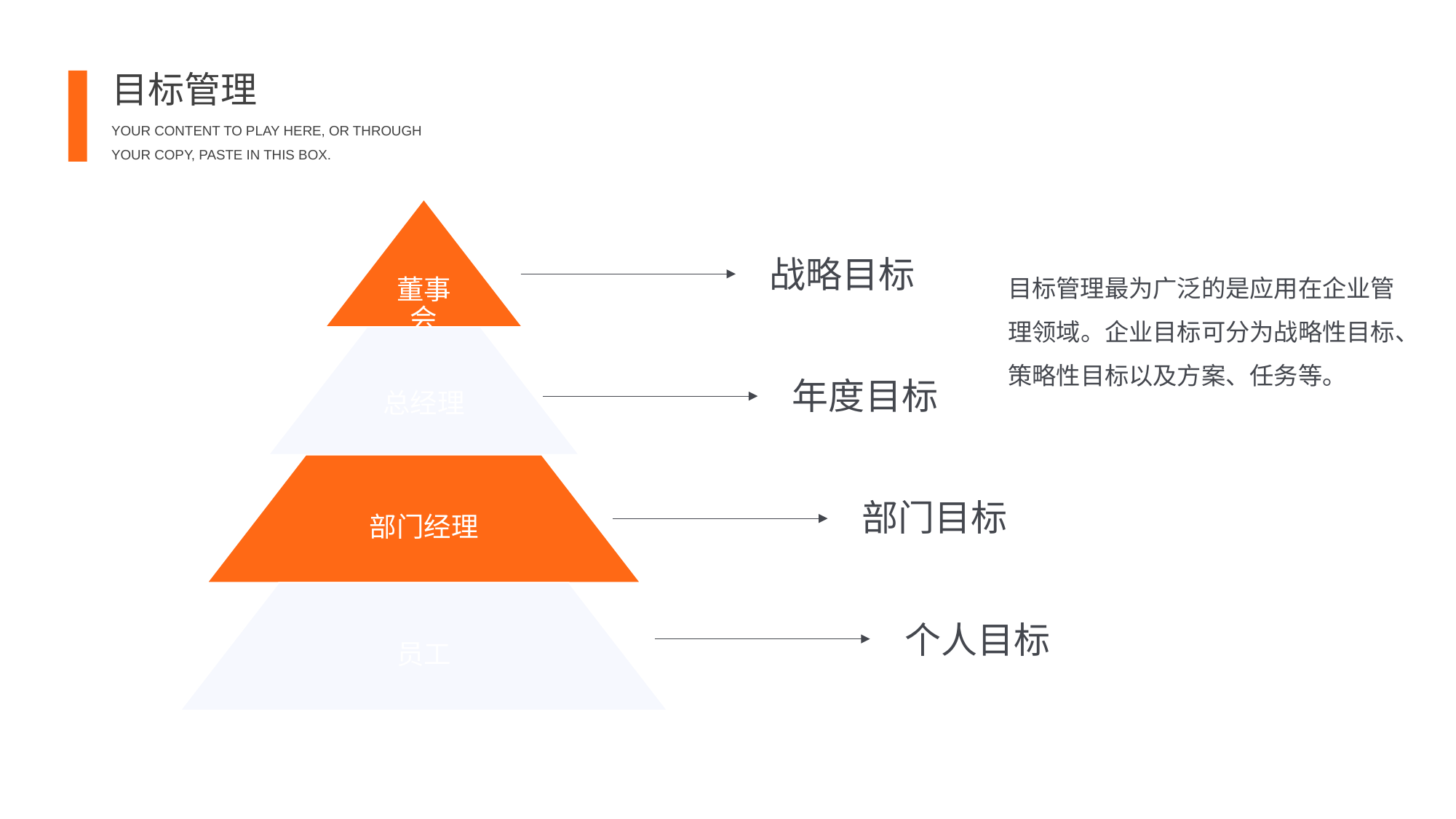

目标管理
YOUR CONTENT TO PLAY HERE, OR THROUGH YOUR COPY, PASTE IN THIS BOX.

董事会
总经理
部门经理
员工
战略目标
目标管理最为广泛的是应用在企业管理领域。企业目标可分为战略性目标、策略性目标以及方案、任务等。
年度目标
部门目标
个人目标